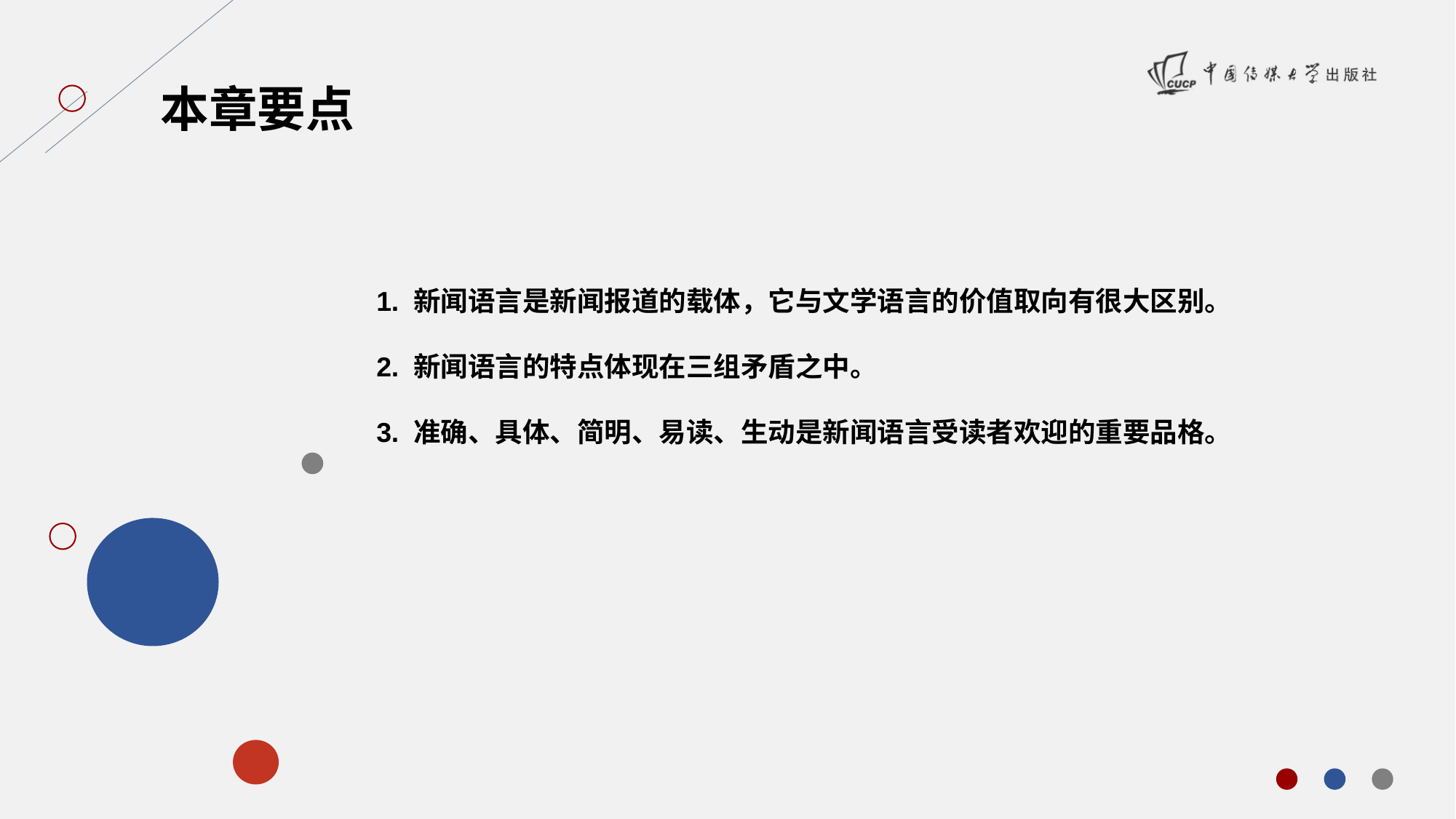

本章要点

1. 新闻语言是新闻报道的载体，它与文学语言的价值取向有很大区别。
2. 新闻语言的特点体现在三组矛盾之中。
3. 准确、具体、简明、易读、生动是新闻语言受读者欢迎的重要品格。